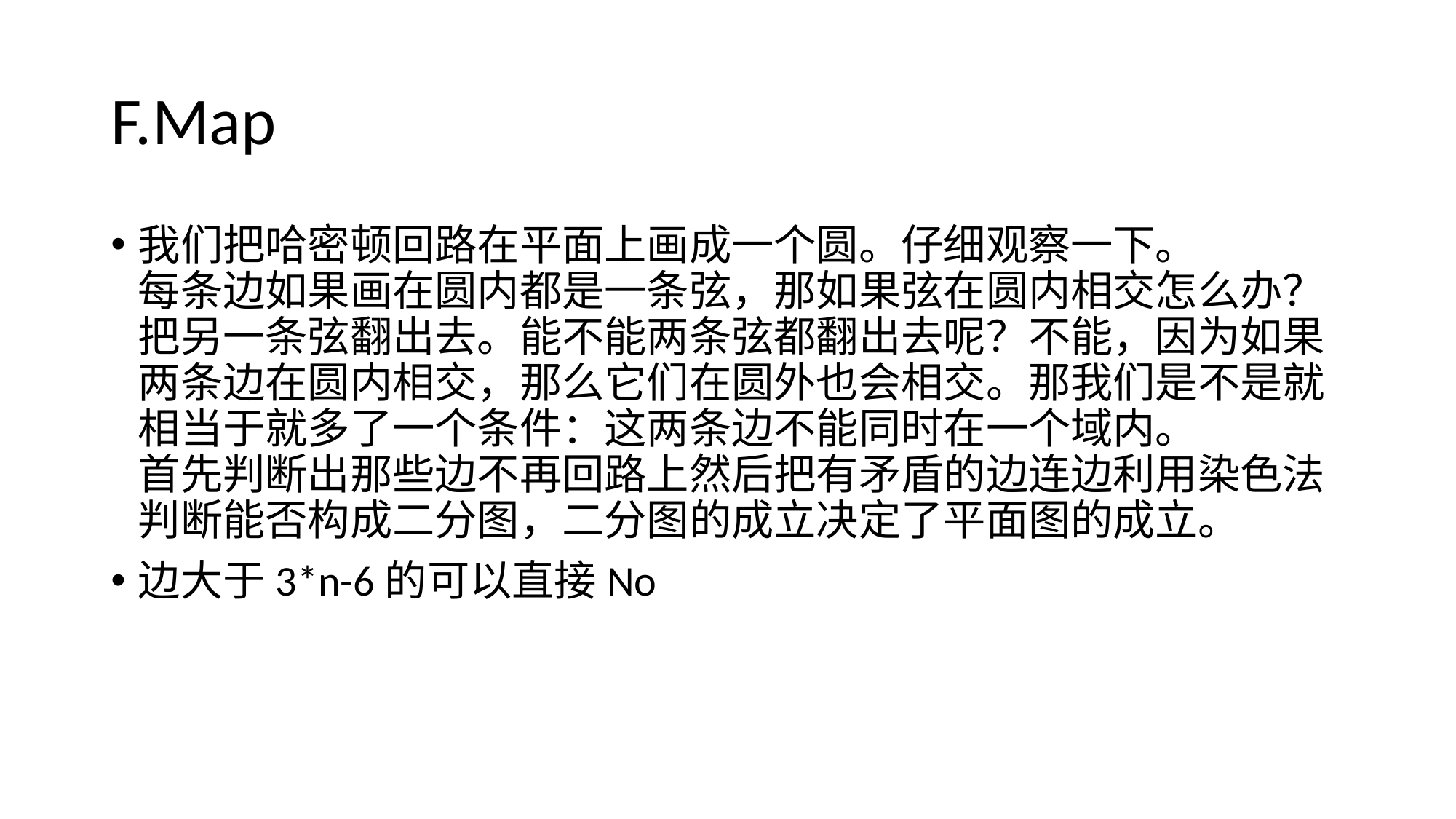

# F.Map
我们把哈密顿回路在平面上画成一个圆。仔细观察一下。
每条边如果画在圆内都是一条弦，那如果弦在圆内相交怎么办？把另一条弦翻出去。能不能两条弦都翻出去呢？不能，因为如果两条边在圆内相交，那么它们在圆外也会相交。那我们是不是就相当于就多了一个条件：这两条边不能同时在一个域内。
首先判断出那些边不再回路上然后把有矛盾的边连边利用染色法判断能否构成二分图，二分图的成立决定了平面图的成立。
边大于3*n-6的可以直接No